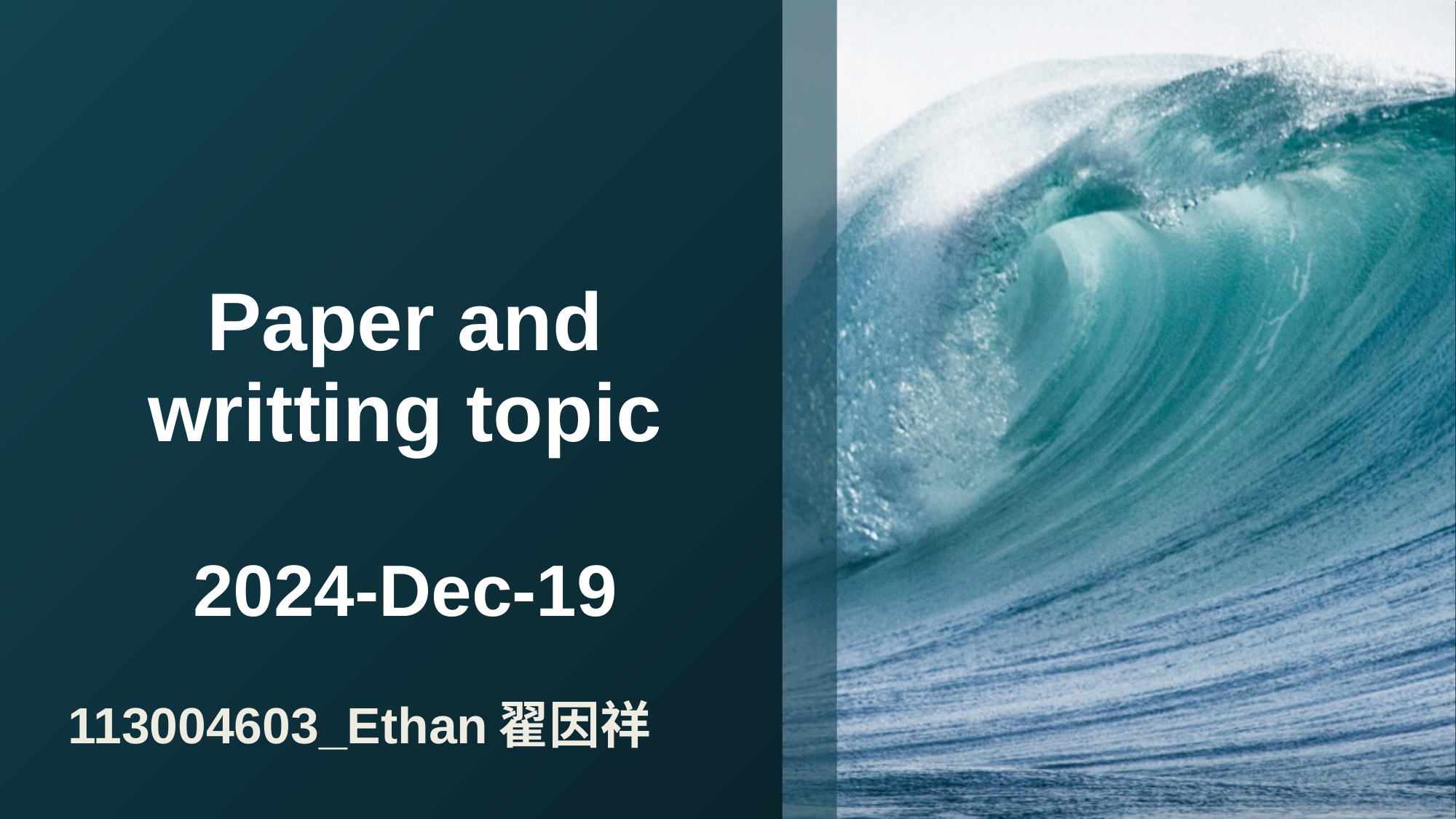

# Paper and writting topic 2024-Dec-19
113004603_Ethan翟因祥